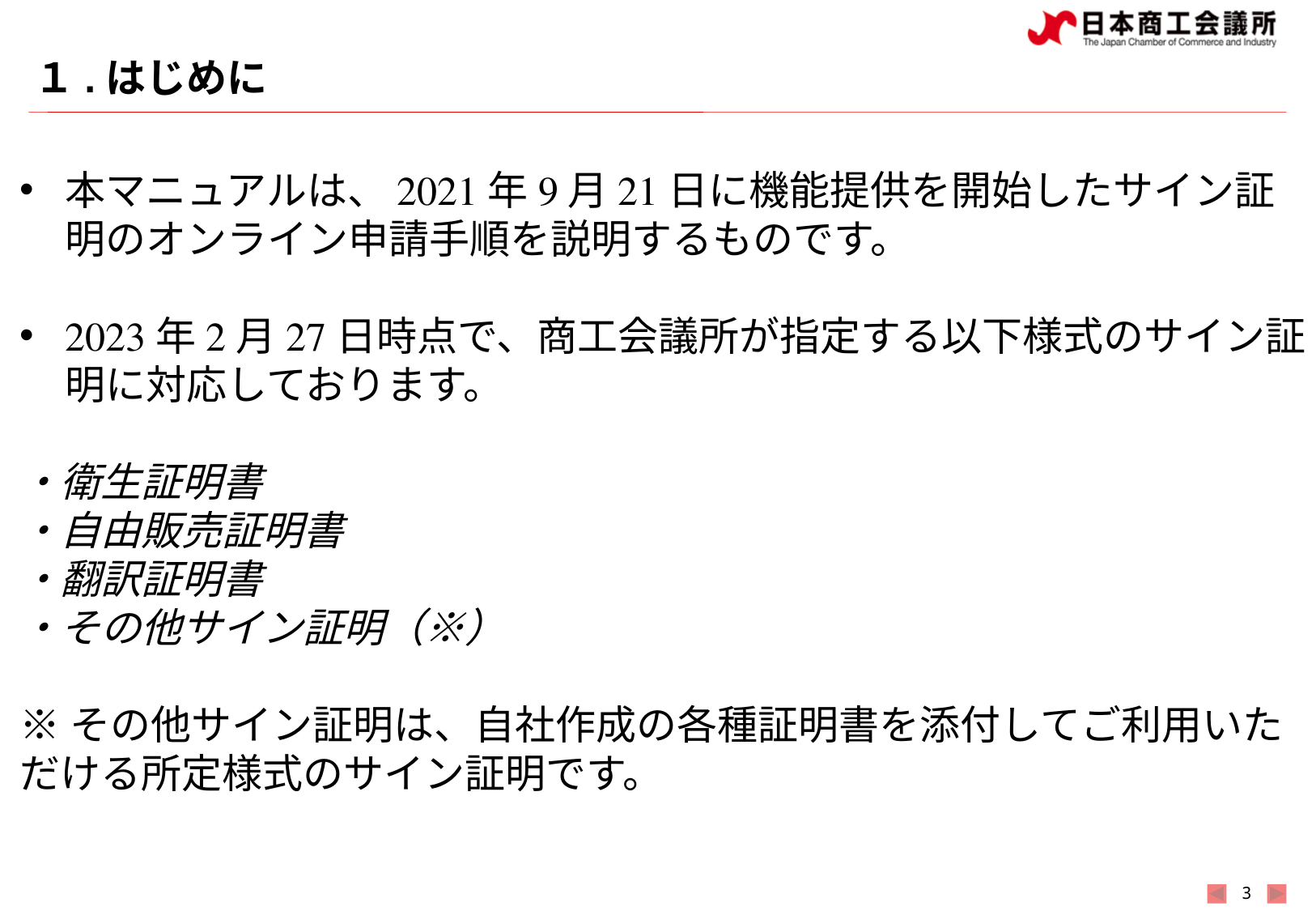

# １.はじめに
本マニュアルは、2021年9月21日に機能提供を開始したサイン証明のオンライン申請手順を説明するものです。

2023年2月27日時点で、商工会議所が指定する以下様式のサイン証明に対応しております。

・衛生証明書
・自由販売証明書
・翻訳証明書
・その他サイン証明（※）

※その他サイン証明は、自社作成の各種証明書を添付してご利用いただける所定様式のサイン証明です。
3